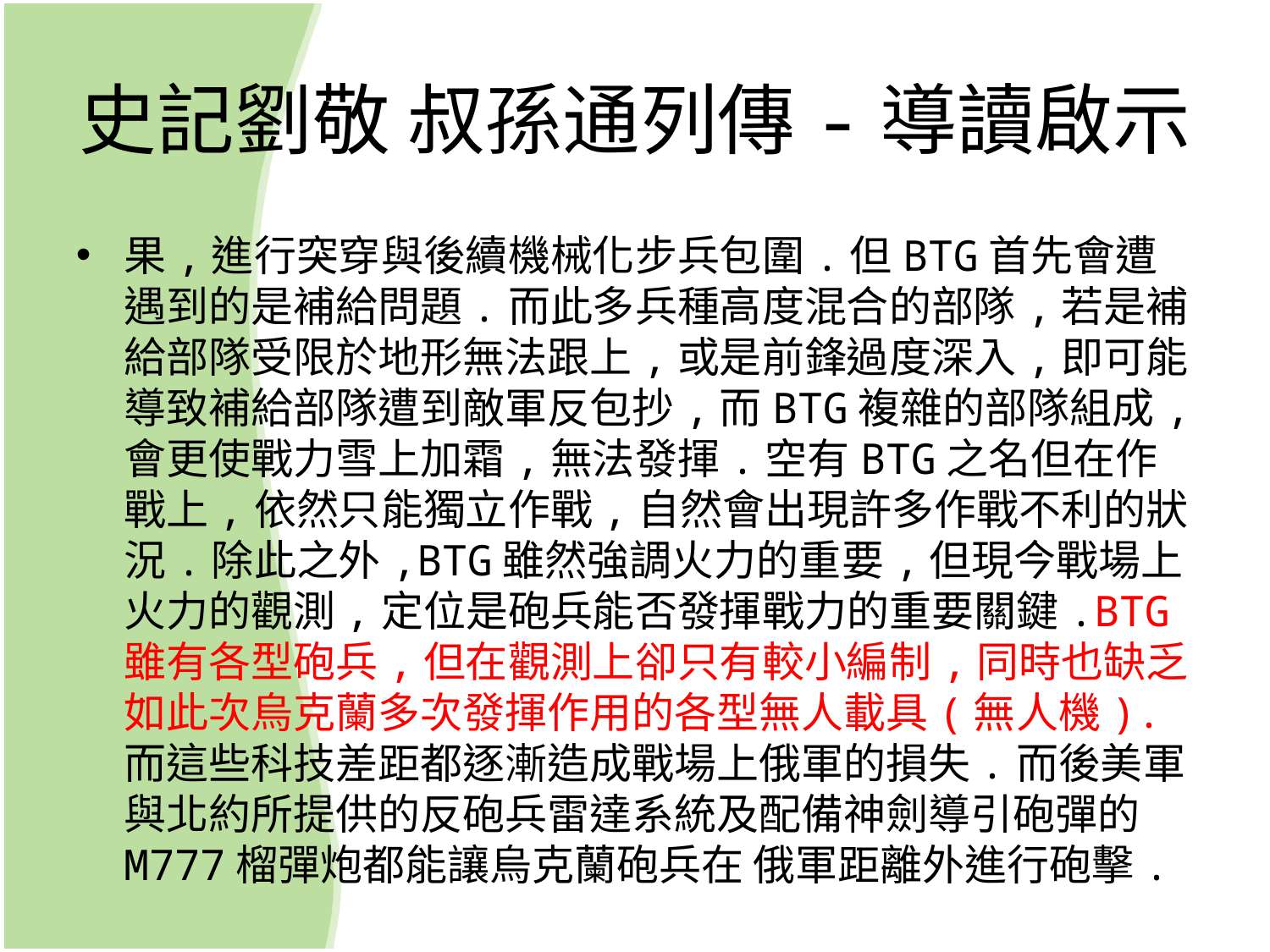

# 史記劉敬 叔孫通列傳-導讀啟示
果,進行突穿與後續機械化步兵包圍.但BTG首先會遭遇到的是補給問題.而此多兵種高度混合的部隊,若是補給部隊受限於地形無法跟上,或是前鋒過度深入,即可能導致補給部隊遭到敵軍反包抄,而BTG複雜的部隊組成,會更使戰力雪上加霜,無法發揮.空有BTG之名但在作戰上,依然只能獨立作戰,自然會出現許多作戰不利的狀況.除此之外,BTG雖然強調火力的重要,但現今戰場上火力的觀測,定位是砲兵能否發揮戰力的重要關鍵.BTG雖有各型砲兵,但在觀測上卻只有較小編制,同時也缺乏如此次烏克蘭多次發揮作用的各型無人載具(無人機).而這些科技差距都逐漸造成戰場上俄軍的損失.而後美軍與北約所提供的反砲兵雷達系統及配備神劍導引砲彈的M777榴彈炮都能讓烏克蘭砲兵在 俄軍距離外進行砲擊.